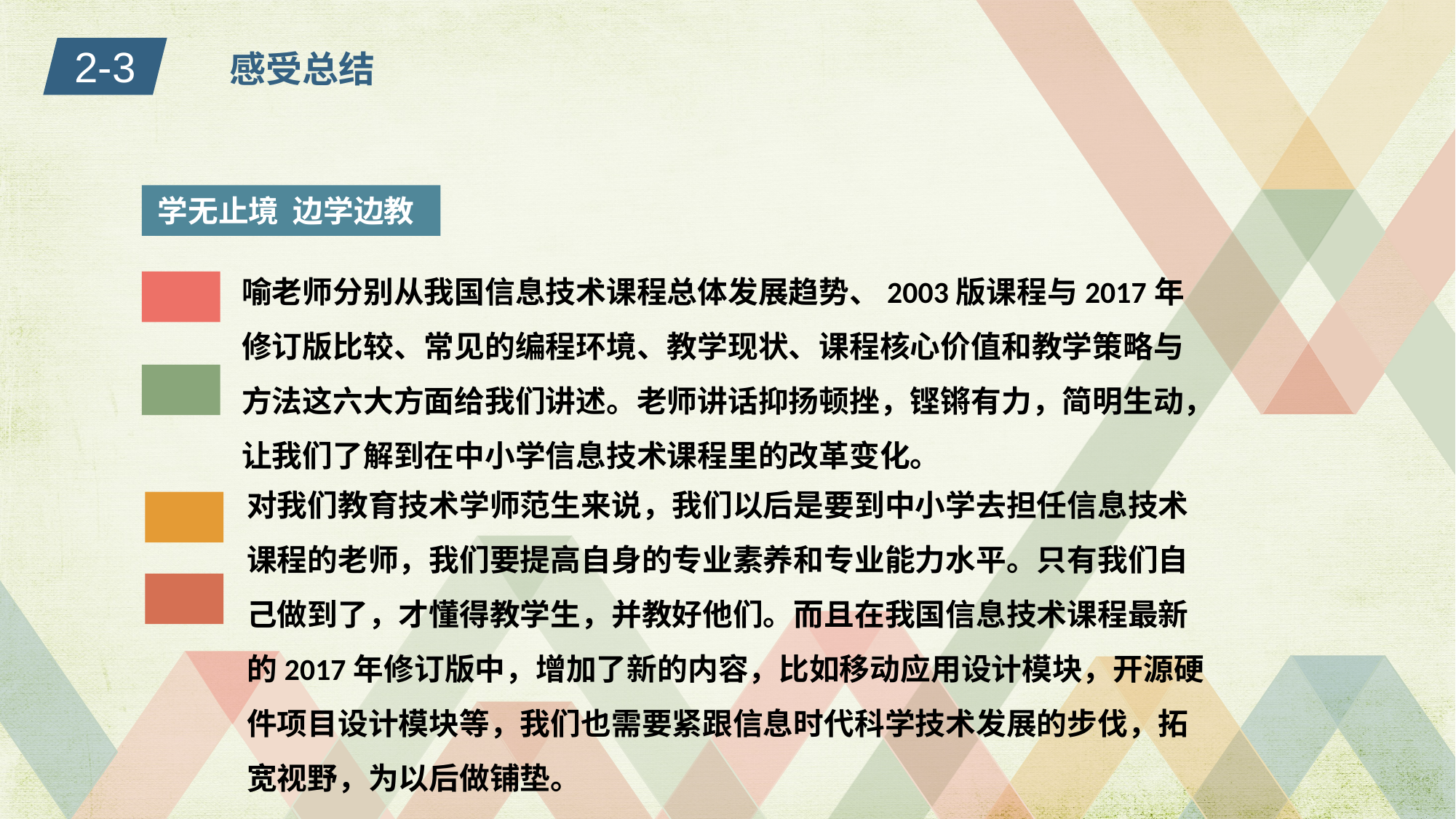

2-3

感受总结

学无止境  边学边教

喻老师分别从我国信息技术课程总体发展趋势、2003版课程与2017年修订版比较、常见的编程环境、教学现状、课程核心价值和教学策略与方法这六大方面给我们讲述。老师讲话抑扬顿挫，铿锵有力，简明生动，让我们了解到在中小学信息技术课程里的改革变化。

对我们教育技术学师范生来说，我们以后是要到中小学去担任信息技术课程的老师，我们要提高自身的专业素养和专业能力水平。只有我们自己做到了，才懂得教学生，并教好他们。而且在我国信息技术课程最新的2017年修订版中，增加了新的内容，比如移动应用设计模块，开源硬件项目设计模块等，我们也需要紧跟信息时代科学技术发展的步伐，拓宽视野，为以后做铺垫。